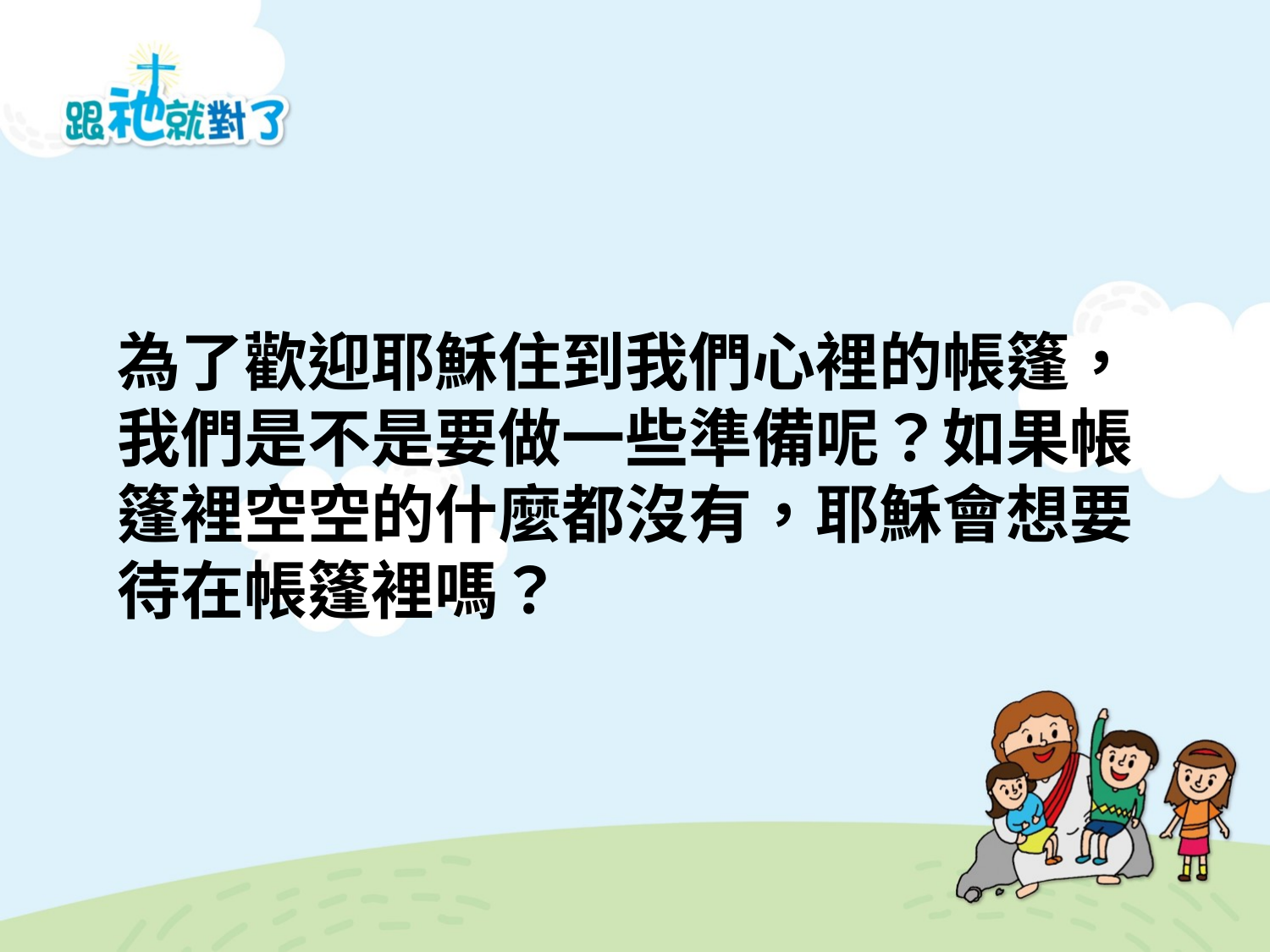

為了歡迎耶穌住到我們心裡的帳篷，我們是不是要做一些準備呢？如果帳篷裡空空的什麼都沒有，耶穌會想要待在帳篷裡嗎？